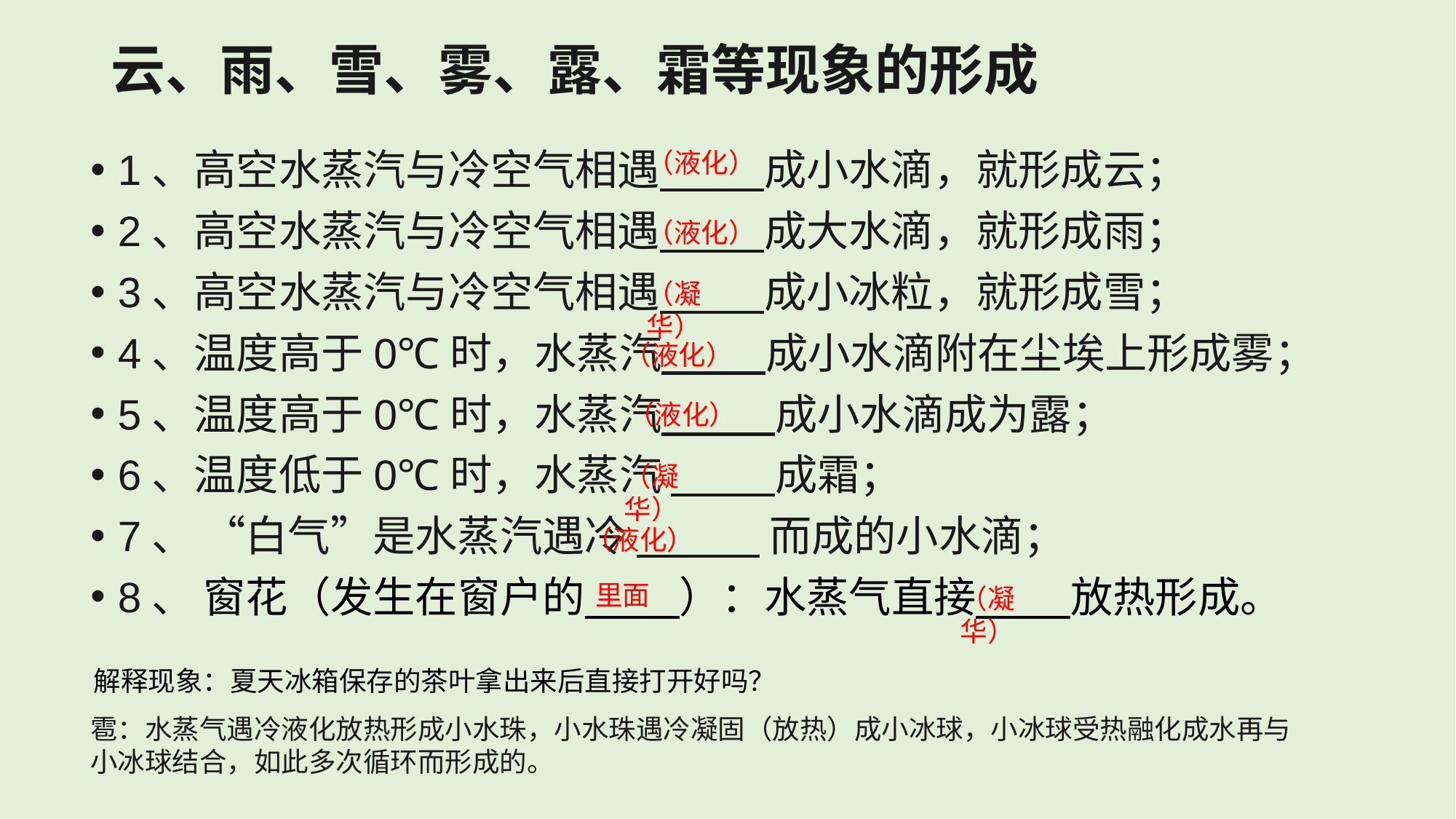

# 云、雨、雪、雾、露、霜等现象的形成
（液化）
1、高空水蒸汽与冷空气相遇           成小水滴，就形成云；
2、高空水蒸汽与冷空气相遇           成大水滴，就形成雨；
3、高空水蒸汽与冷空气相遇           成小冰粒，就形成雪；
4、温度高于0℃时，水蒸汽           成小水滴附在尘埃上形成雾；
5、温度高于0℃时，水蒸汽            成小水滴成为露；
6、温度低于0℃时，水蒸汽            成霜；
7、 “白气”是水蒸汽遇冷               而成的小水滴；
8、 窗花（发生在窗户的          ）：水蒸气直接          放热形成。
（液化）
（凝华）
（液化）
（液化）
（凝华）
（液化）
里面
（凝华）
解释现象：夏天冰箱保存的茶叶拿出来后直接打开好吗？
雹：水蒸气遇冷液化放热形成小水珠，小水珠遇冷凝固（放热）成小冰球，小冰球受热融化成水再与小冰球结合，如此多次循环而形成的。